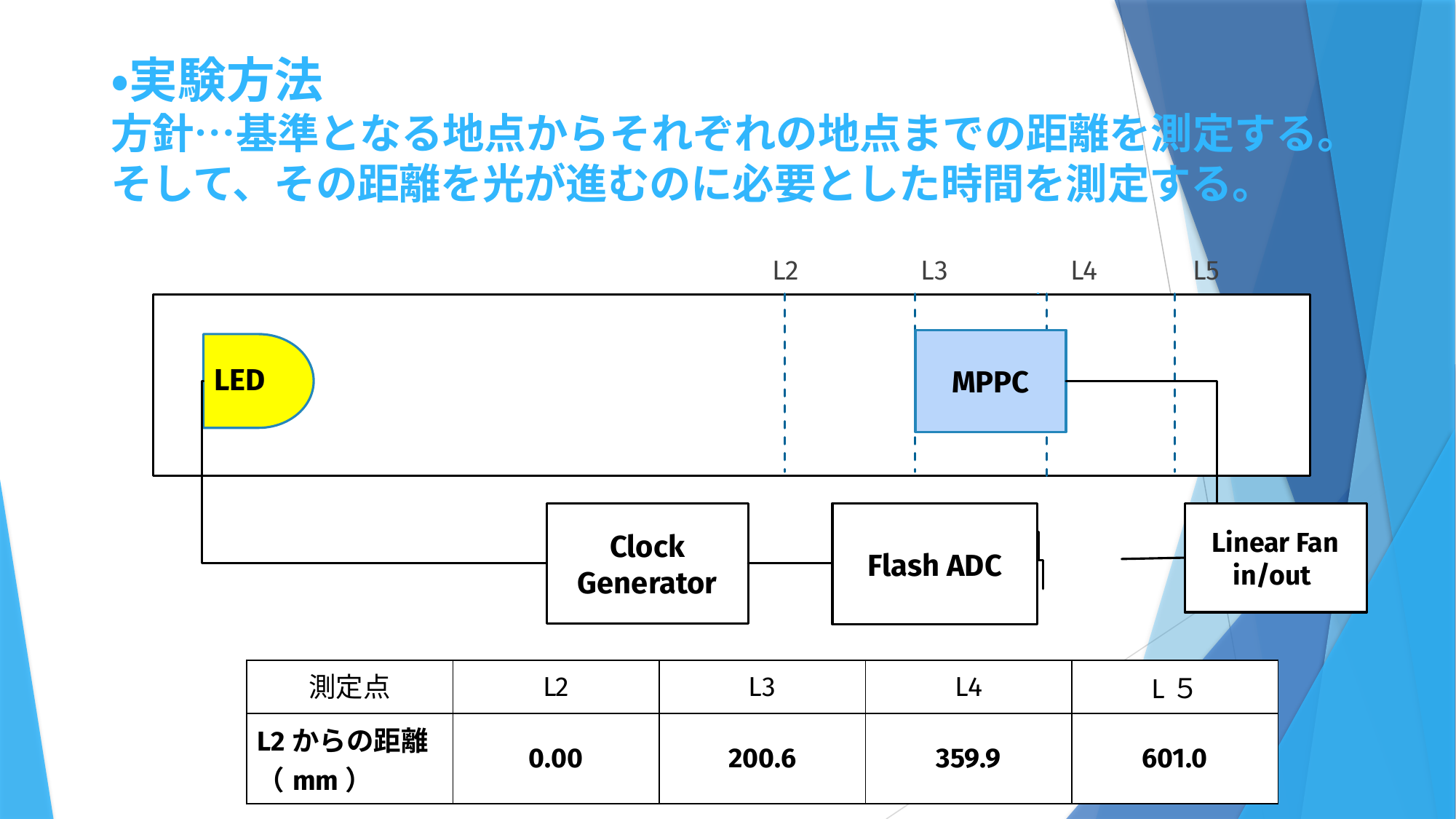

# ・実験方法 方針…基準となる地点からそれぞれの地点までの距離を測定する。そして、その距離を光が進むのに必要とした時間を測定する。
　　　　　　　　　　　　　　　　　　　　　　　　L2　　　　L3　　　　L4　　　L5

MPPC
LED
Flash ADC
Linear Fan in/out
Clock Generator
| 測定点 | L2 | L3 | L4 | L５ |
| --- | --- | --- | --- | --- |
| L2からの距離（mm） | 0.00 | 200.6 | 359.9 | 601.0 |